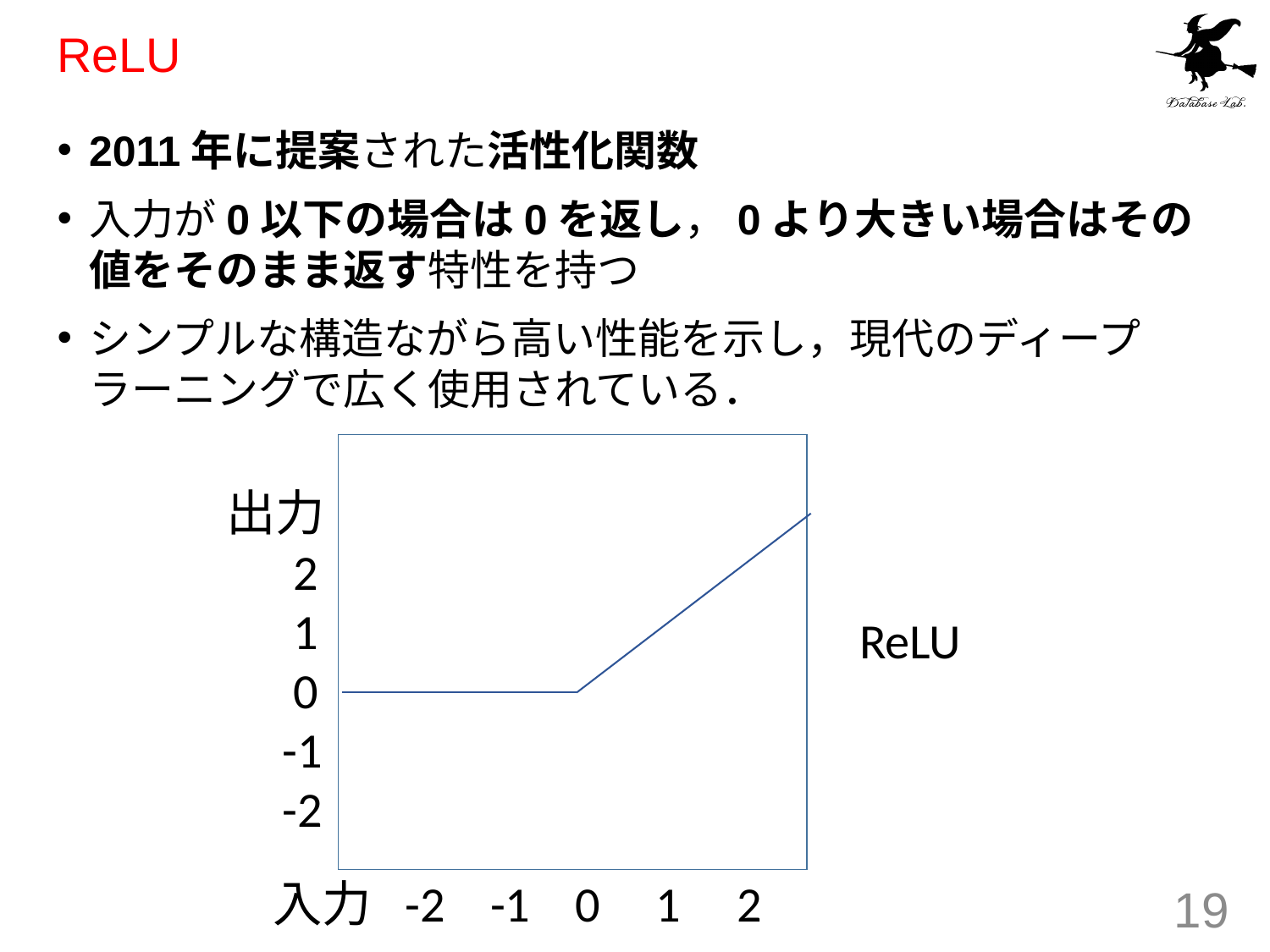

# ReLU
2011年に提案された活性化関数
入力が0以下の場合は0を返し，0より大きい場合はその値をそのまま返す特性を持つ
シンプルな構造ながら高い性能を示し，現代のディープラーニングで広く使用されている．

出力
      2
      1
      0
     -1
     -2
ReLU

入力  -2    -1    0     1     2
19